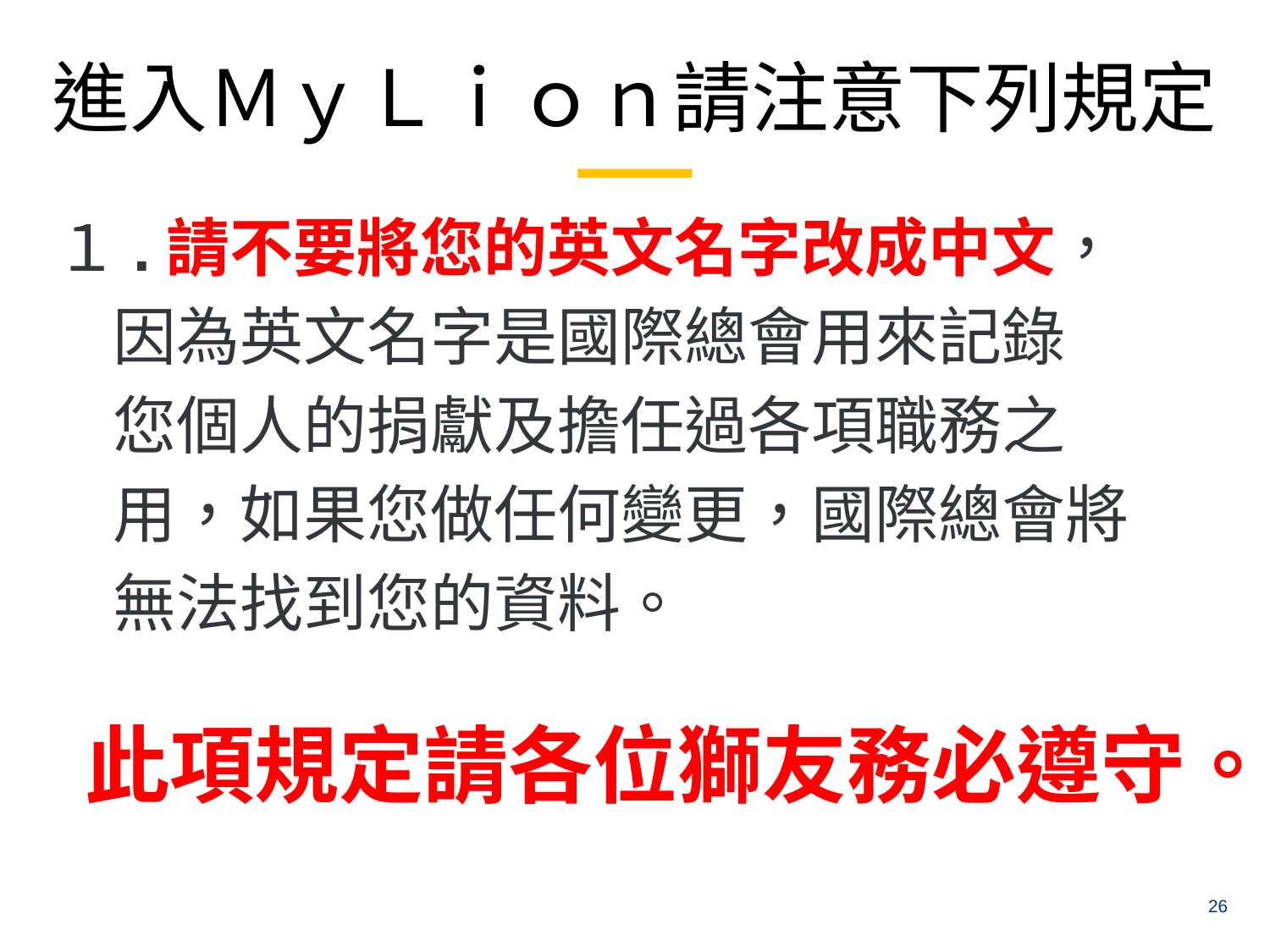

# 進入ＭｙＬｉｏｎ請注意下列規定
１.請不要將您的英文名字改成中文，
   因為英文名字是國際總會用來記錄
   您個人的捐獻及擔任過各項職務之
   用，如果您做任何變更，國際總會將
   無法找到您的資料。
 此項規定請各位獅友務必遵守。